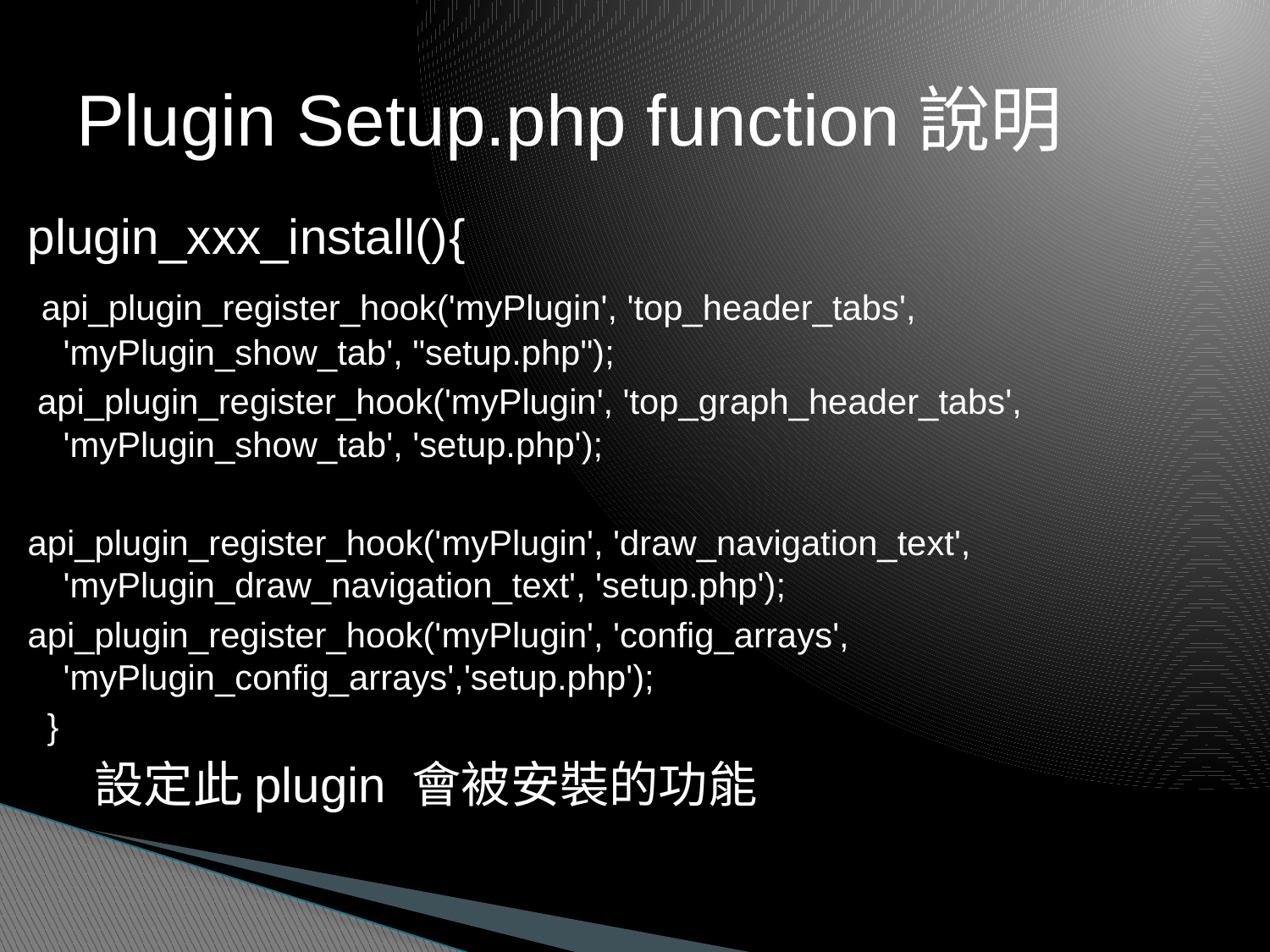

# Plugin Setup.php function說明
plugin_xxx_install(){
 api_plugin_register_hook('myPlugin', 'top_header_tabs', 'myPlugin_show_tab', "setup.php");
 api_plugin_register_hook('myPlugin', 'top_graph_header_tabs', 'myPlugin_show_tab', 'setup.php');

api_plugin_register_hook('myPlugin', 'draw_navigation_text', 'myPlugin_draw_navigation_text', 'setup.php');
api_plugin_register_hook('myPlugin', 'config_arrays', 'myPlugin_config_arrays','setup.php');
  }
     設定此plugin 會被安裝的功能